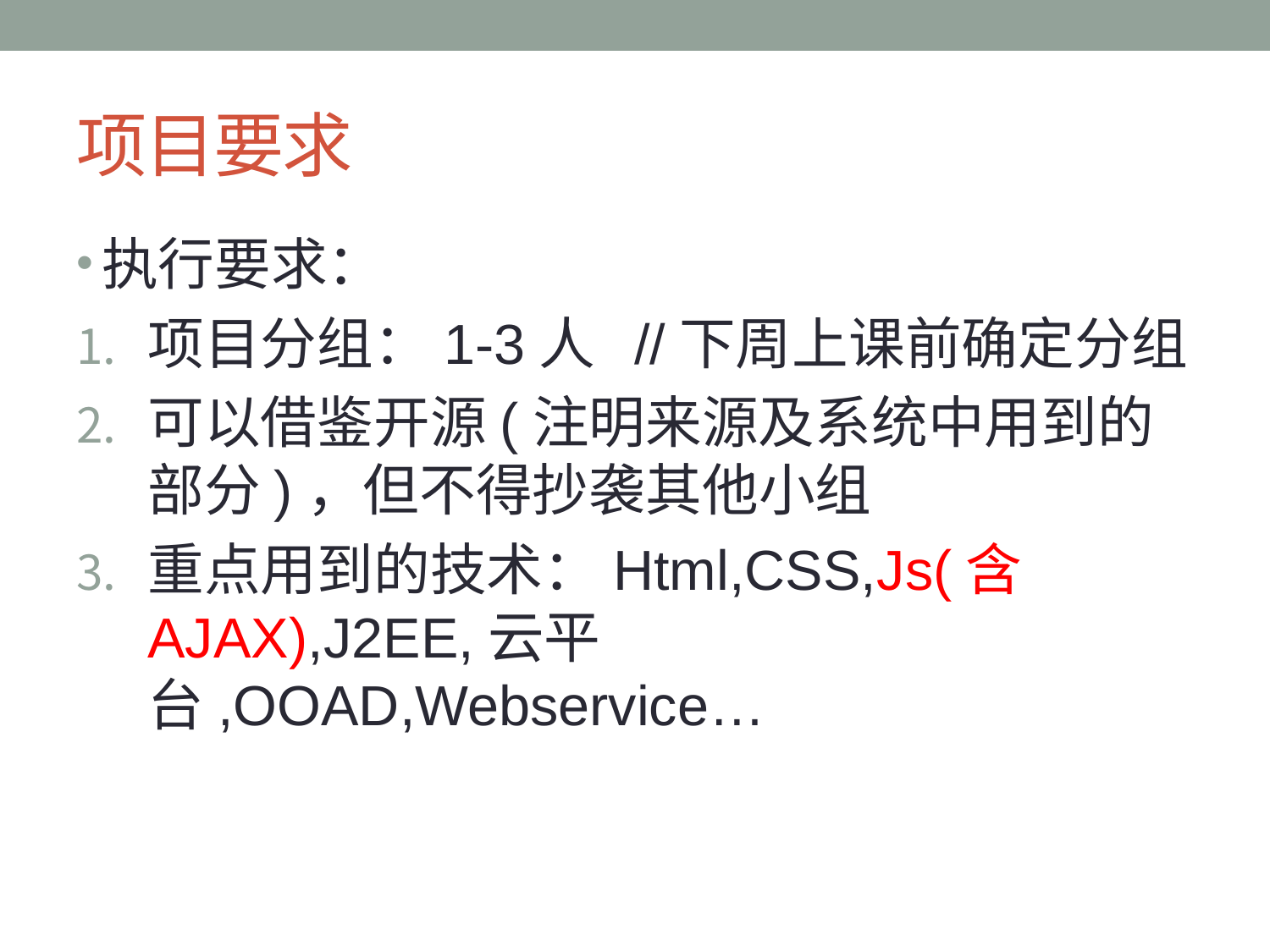

# 项目要求
执行要求：
项目分组：1-3人  //下周上课前确定分组
可以借鉴开源(注明来源及系统中用到的部分)，但不得抄袭其他小组
重点用到的技术：Html,CSS,Js(含AJAX),J2EE,云平台,OOAD,Webservice…